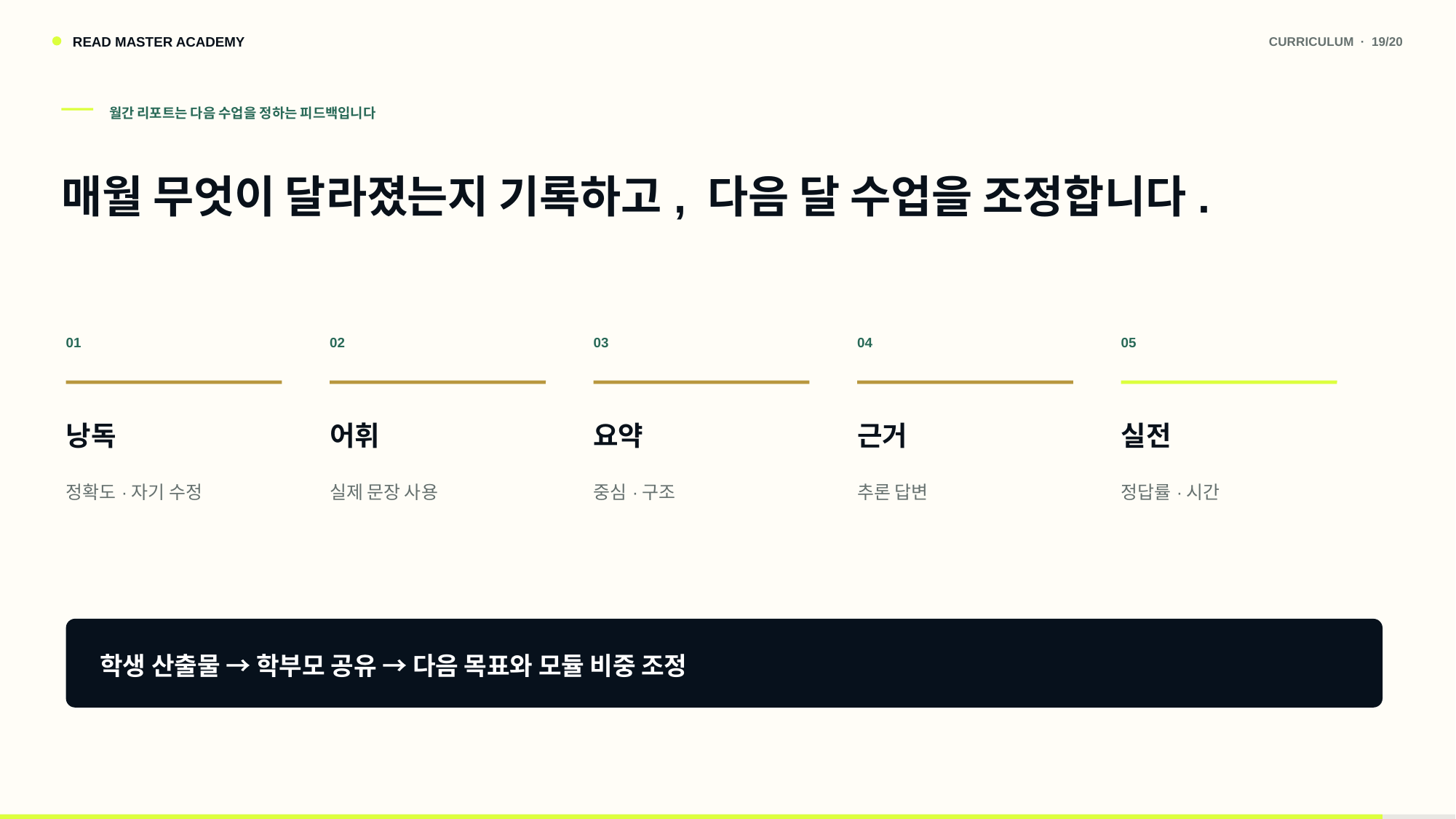

READ MASTER ACADEMY
CURRICULUM  ·  19/20

월간 리포트는 다음 수업을 정하는 피드백입니다

매월 무엇이 달라졌는지 기록하고, 다음 달 수업을 조정합니다.
01
02
03
04
05

낭독
어휘
요약
근거
실전
정확도·자기 수정
실제 문장 사용
중심·구조
추론 답변
정답률·시간

학생 산출물 → 학부모 공유 → 다음 목표와 모듈 비중 조정